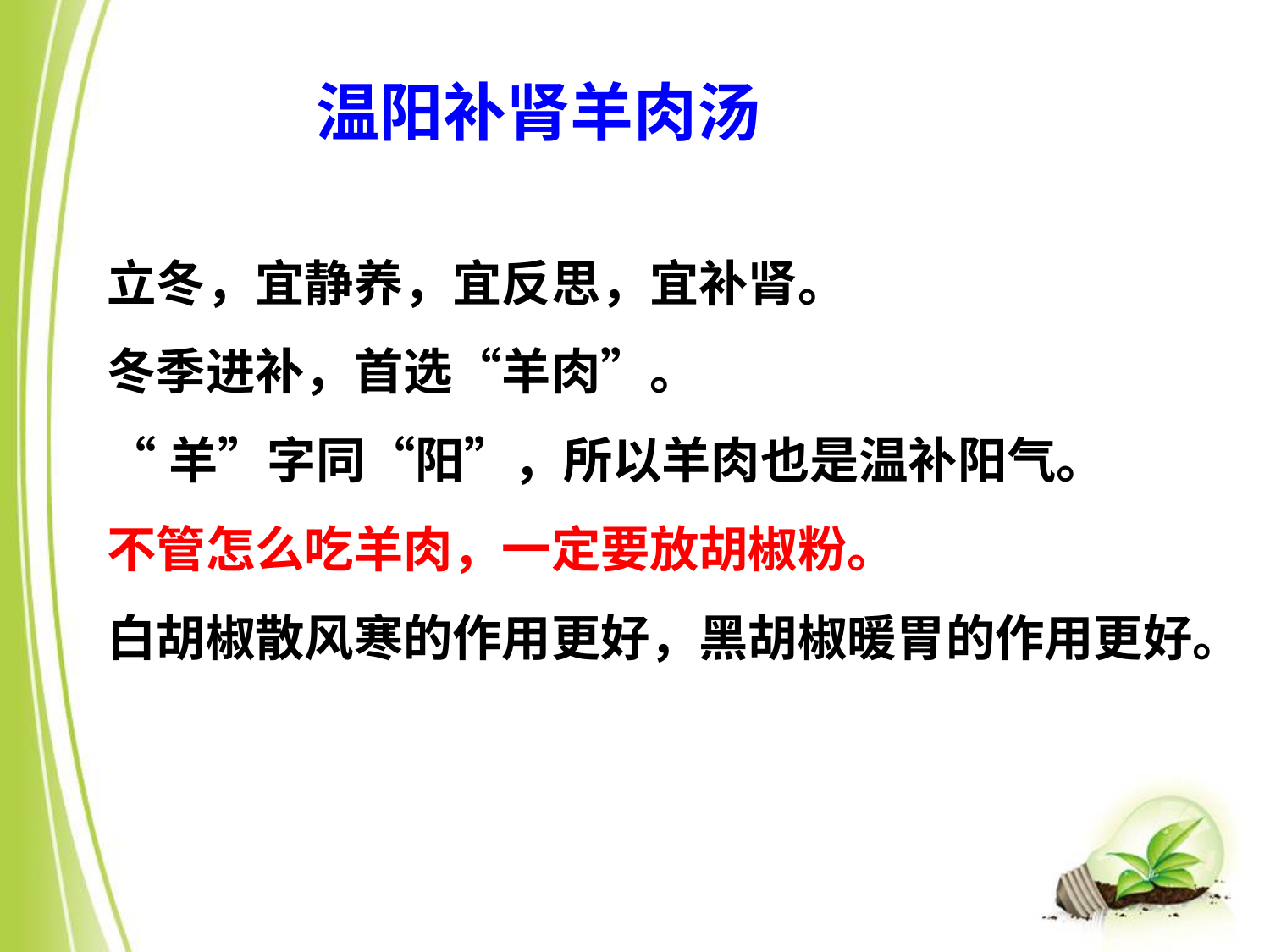

温阳补肾羊肉汤
立冬，宜静养，宜反思，宜补肾。
冬季进补，首选“羊肉”。
“羊”字同“阳”，所以羊肉也是温补阳气。
不管怎么吃羊肉，一定要放胡椒粉。
白胡椒散风寒的作用更好，黑胡椒暖胃的作用更好。